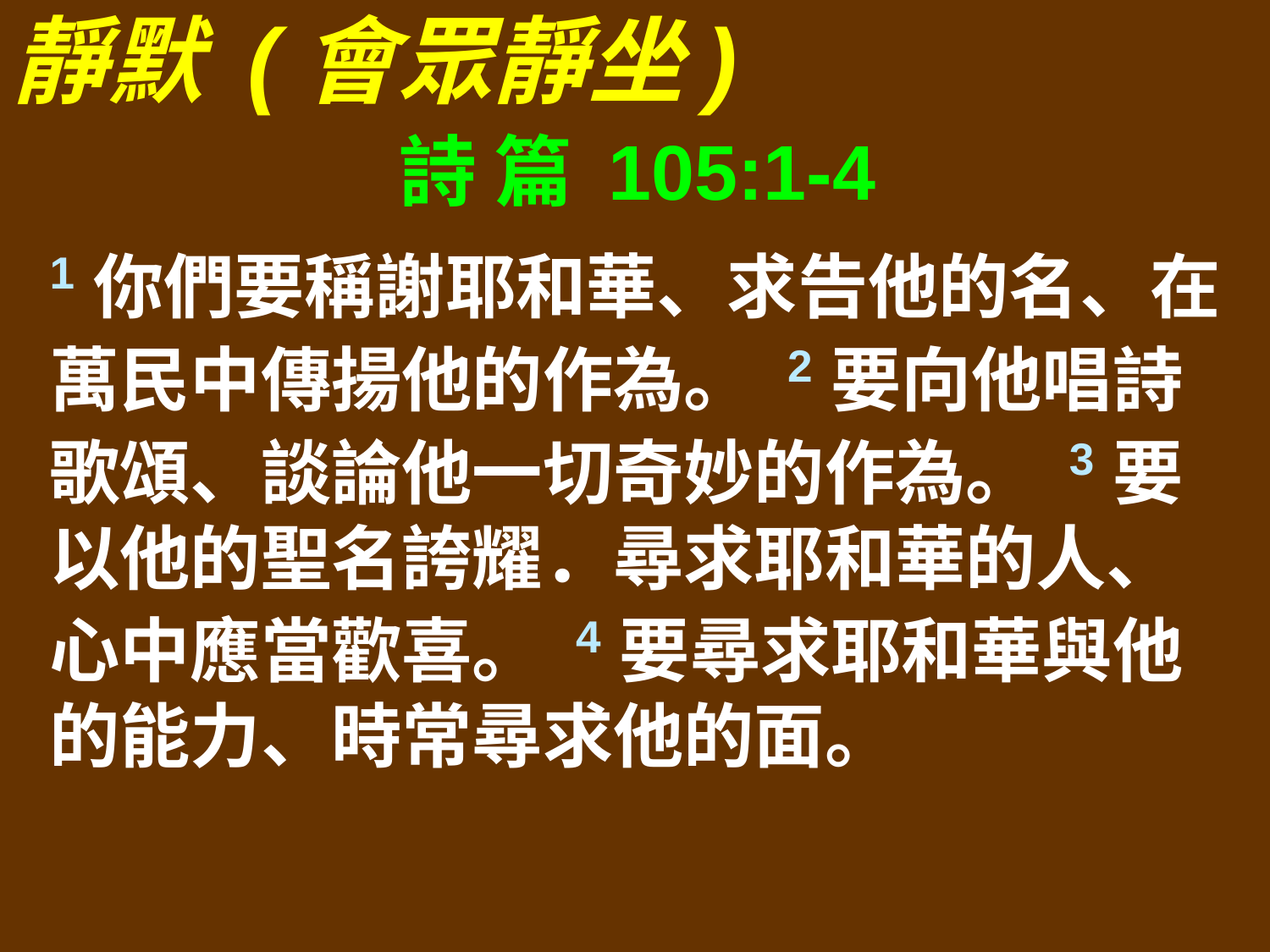

靜默 (會眾靜坐)
詩 篇 105:1-4
1你們要稱謝耶和華、求告他的名、在萬民中傳揚他的作為。 2要向他唱詩歌頌、談論他一切奇妙的作為。 3要以他的聖名誇耀．尋求耶和華的人、心中應當歡喜。 4要尋求耶和華與他的能力、時常尋求他的面。